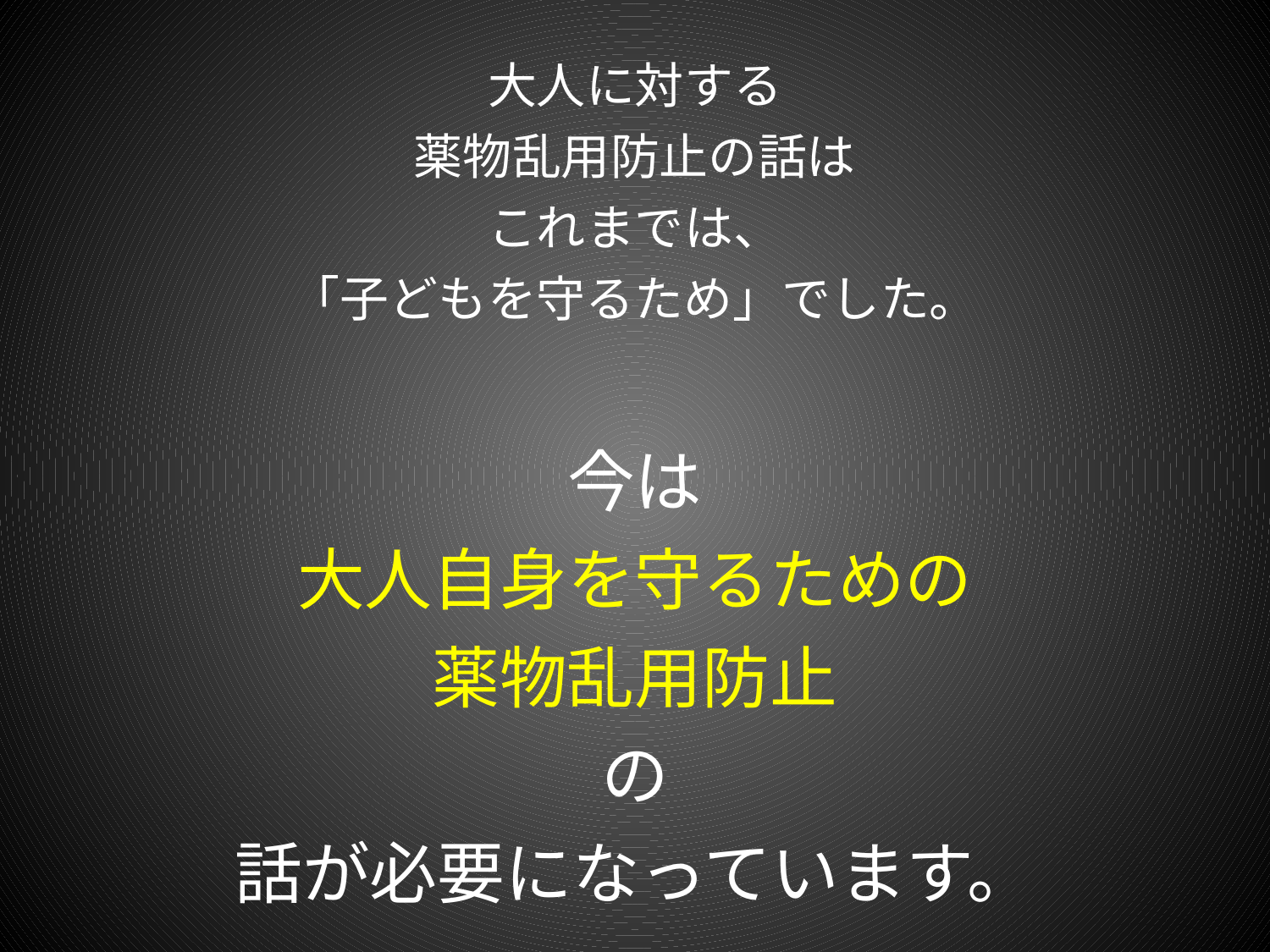

# 大人に対する 薬物乱用防止の話は これまでは、 「子どもを守るため」でした。 今は 大人自身を守るための 薬物乱用防止 の 話が必要になっています。